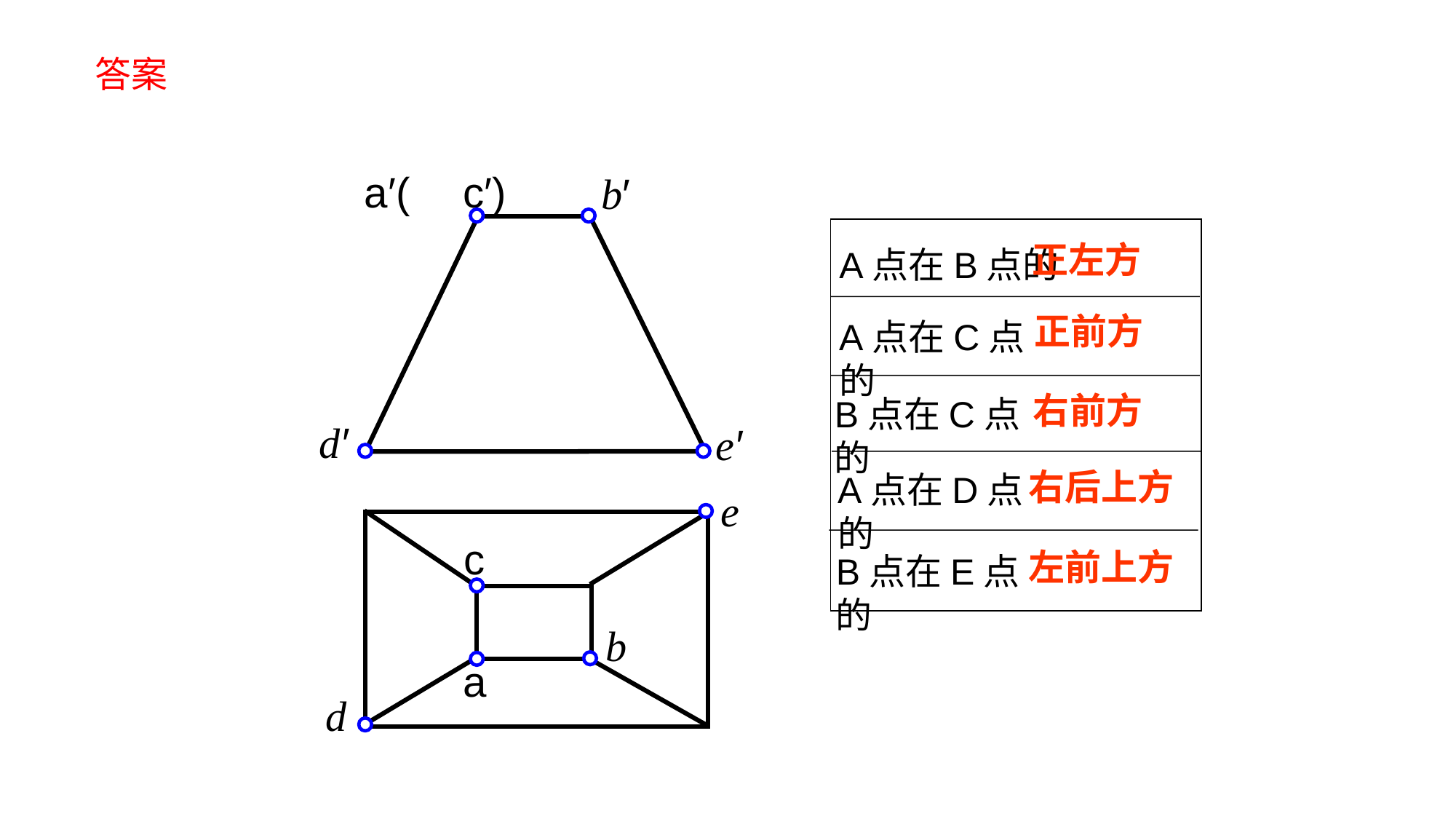

答案
a′(
c′)
b′

正左方
A点在B点的

正前方
A点在C点的

右前方
B点在C点的
d′
e′

右后上方
A点在D点的
e

c

左前上方
B点在E点的

b
a

d